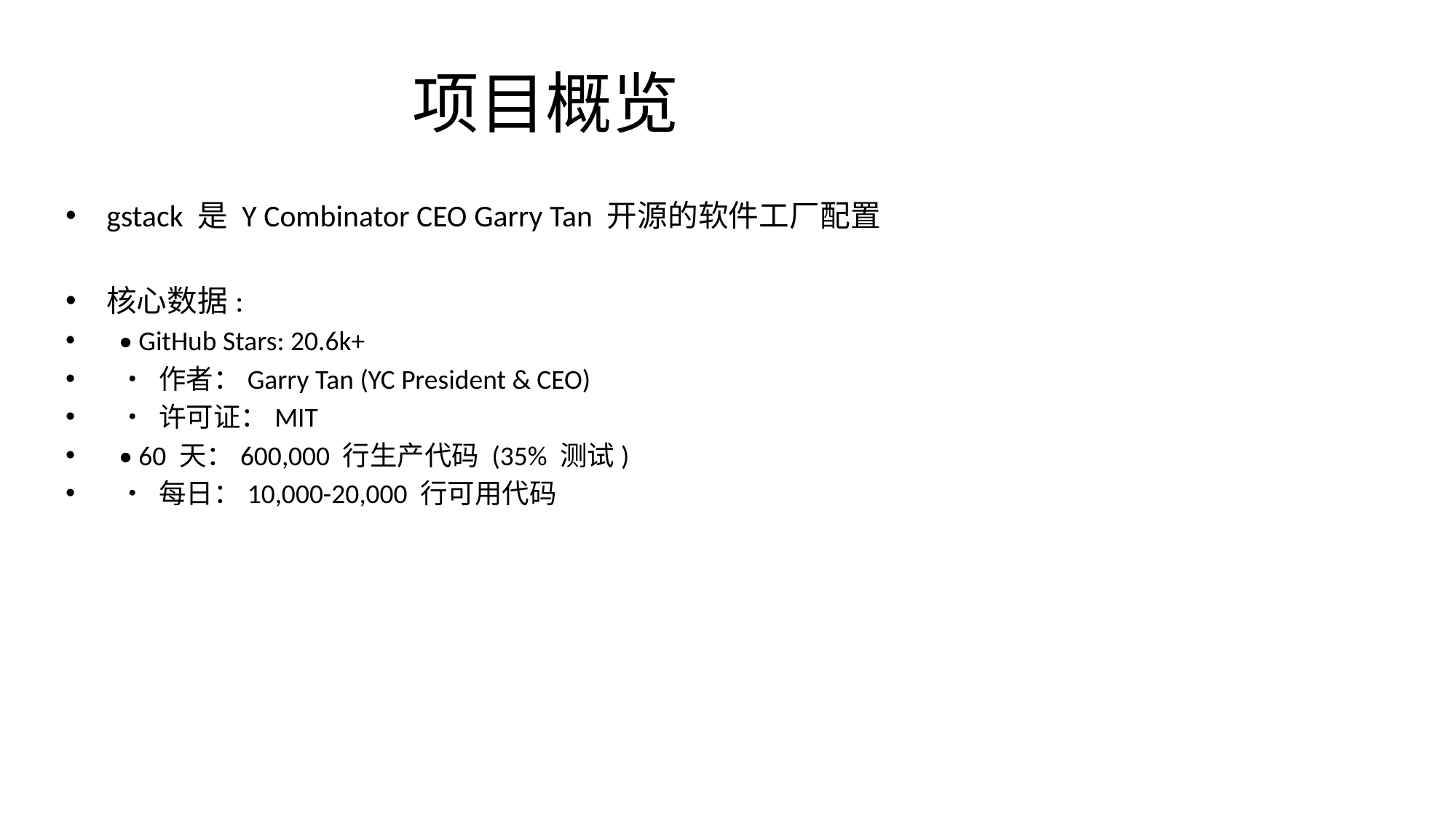

# 项目概览
gstack 是 Y Combinator CEO Garry Tan 开源的软件工厂配置

核心数据:
  • GitHub Stars: 20.6k+
  • 作者：Garry Tan (YC President & CEO)
  • 许可证：MIT
  • 60 天：600,000 行生产代码 (35% 测试)
  • 每日：10,000-20,000 行可用代码